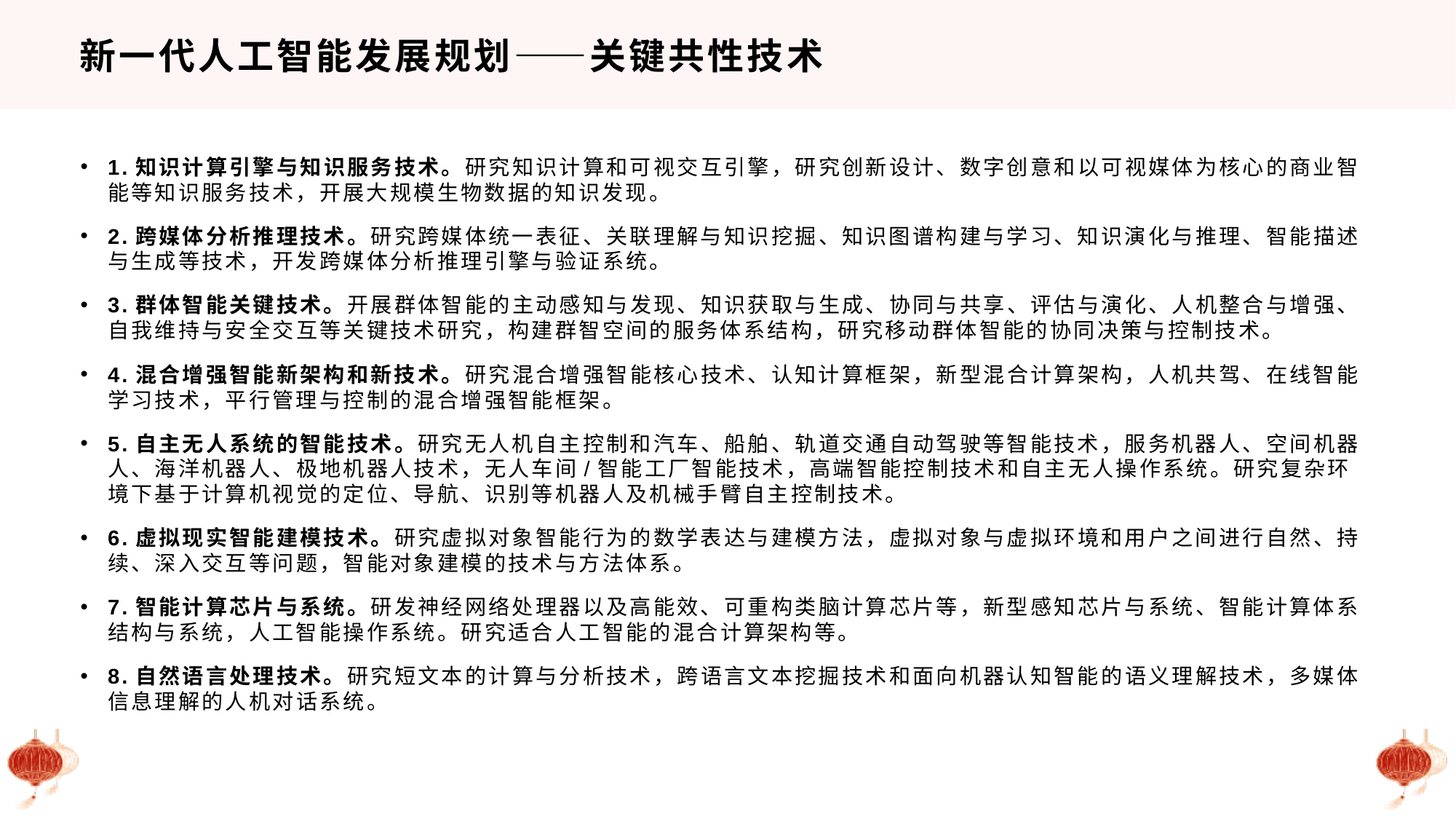

# 新一代人工智能发展规划——关键共性技术
1.知识计算引擎与知识服务技术。研究知识计算和可视交互引擎，研究创新设计、数字创意和以可视媒体为核心的商业智能等知识服务技术，开展大规模生物数据的知识发现。
2.跨媒体分析推理技术。研究跨媒体统一表征、关联理解与知识挖掘、知识图谱构建与学习、知识演化与推理、智能描述与生成等技术，开发跨媒体分析推理引擎与验证系统。
3.群体智能关键技术。开展群体智能的主动感知与发现、知识获取与生成、协同与共享、评估与演化、人机整合与增强、自我维持与安全交互等关键技术研究，构建群智空间的服务体系结构，研究移动群体智能的协同决策与控制技术。
4.混合增强智能新架构和新技术。研究混合增强智能核心技术、认知计算框架，新型混合计算架构，人机共驾、在线智能学习技术，平行管理与控制的混合增强智能框架。
5.自主无人系统的智能技术。研究无人机自主控制和汽车、船舶、轨道交通自动驾驶等智能技术，服务机器人、空间机器人、海洋机器人、极地机器人技术，无人车间/智能工厂智能技术，高端智能控制技术和自主无人操作系统。研究复杂环境下基于计算机视觉的定位、导航、识别等机器人及机械手臂自主控制技术。
6.虚拟现实智能建模技术。研究虚拟对象智能行为的数学表达与建模方法，虚拟对象与虚拟环境和用户之间进行自然、持续、深入交互等问题，智能对象建模的技术与方法体系。
7.智能计算芯片与系统。研发神经网络处理器以及高能效、可重构类脑计算芯片等，新型感知芯片与系统、智能计算体系结构与系统，人工智能操作系统。研究适合人工智能的混合计算架构等。
8.自然语言处理技术。研究短文本的计算与分析技术，跨语言文本挖掘技术和面向机器认知智能的语义理解技术，多媒体信息理解的人机对话系统。